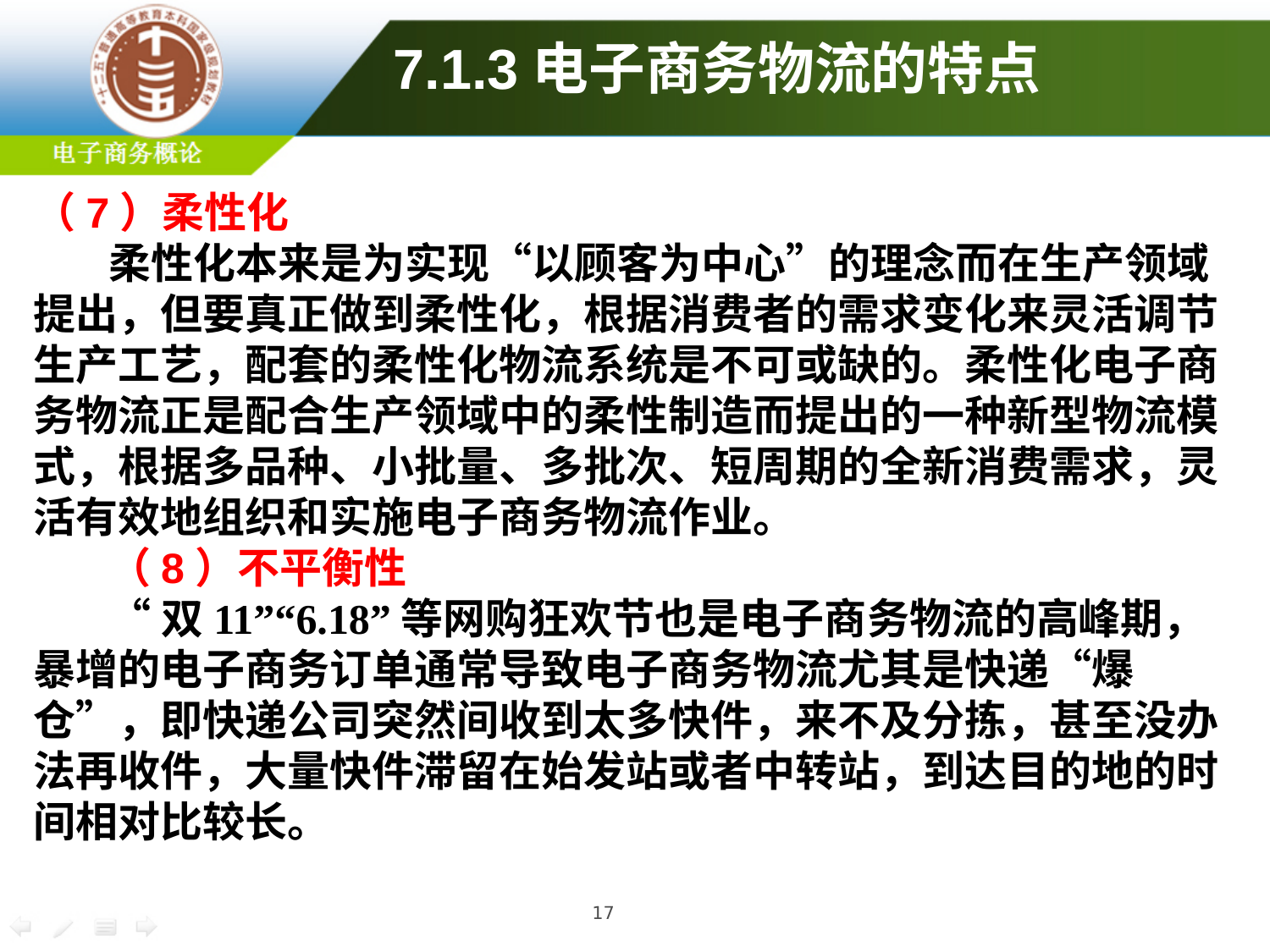

7.1.3电子商务物流的特点
（7）柔性化
柔性化本来是为实现“以顾客为中心”的理念而在生产领域提出，但要真正做到柔性化，根据消费者的需求变化来灵活调节生产工艺，配套的柔性化物流系统是不可或缺的。柔性化电子商务物流正是配合生产领域中的柔性制造而提出的一种新型物流模式，根据多品种、小批量、多批次、短周期的全新消费需求，灵活有效地组织和实施电子商务物流作业。
（8）不平衡性
“双11”“6.18”等网购狂欢节也是电子商务物流的高峰期，暴增的电子商务订单通常导致电子商务物流尤其是快递“爆仓”，即快递公司突然间收到太多快件，来不及分拣，甚至没办法再收件，大量快件滞留在始发站或者中转站，到达目的地的时间相对比较长。
17